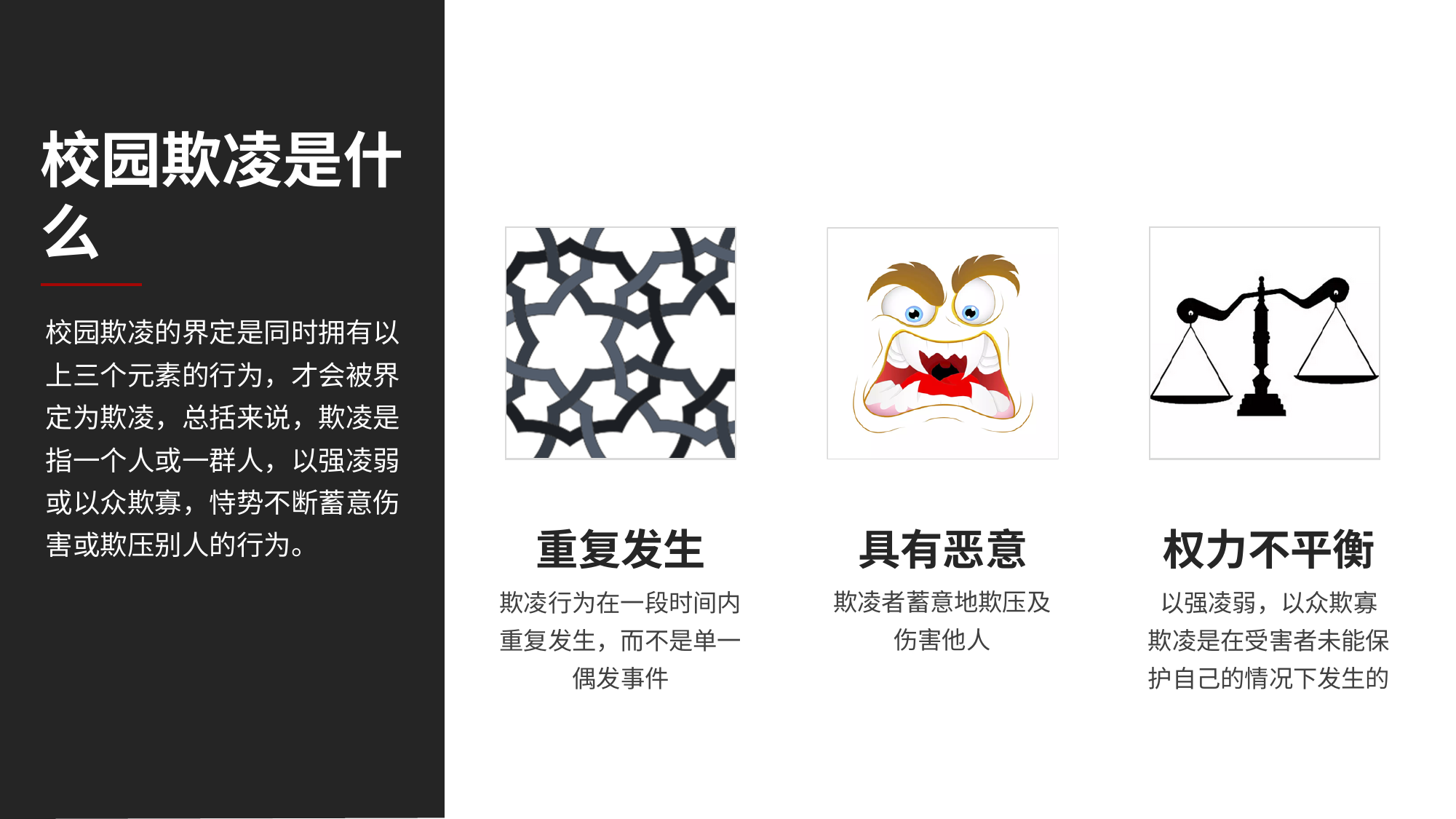

校园欺凌是什么

校园欺凌的界定是同时拥有以上三个元素的行为，才会被界定为欺凌，总括来说，欺凌是指一个人或一群人，以强凌弱或以众欺寡，恃势不断蓄意伤害或欺压别人的行为。

重复发生
欺凌行为在一段时间内重复发生，而不是单一偶发事件
具有恶意
欺凌者蓄意地欺压及
伤害他人
权力不平衡
以强凌弱，以众欺寡
欺凌是在受害者未能保护自己的情况下发生的